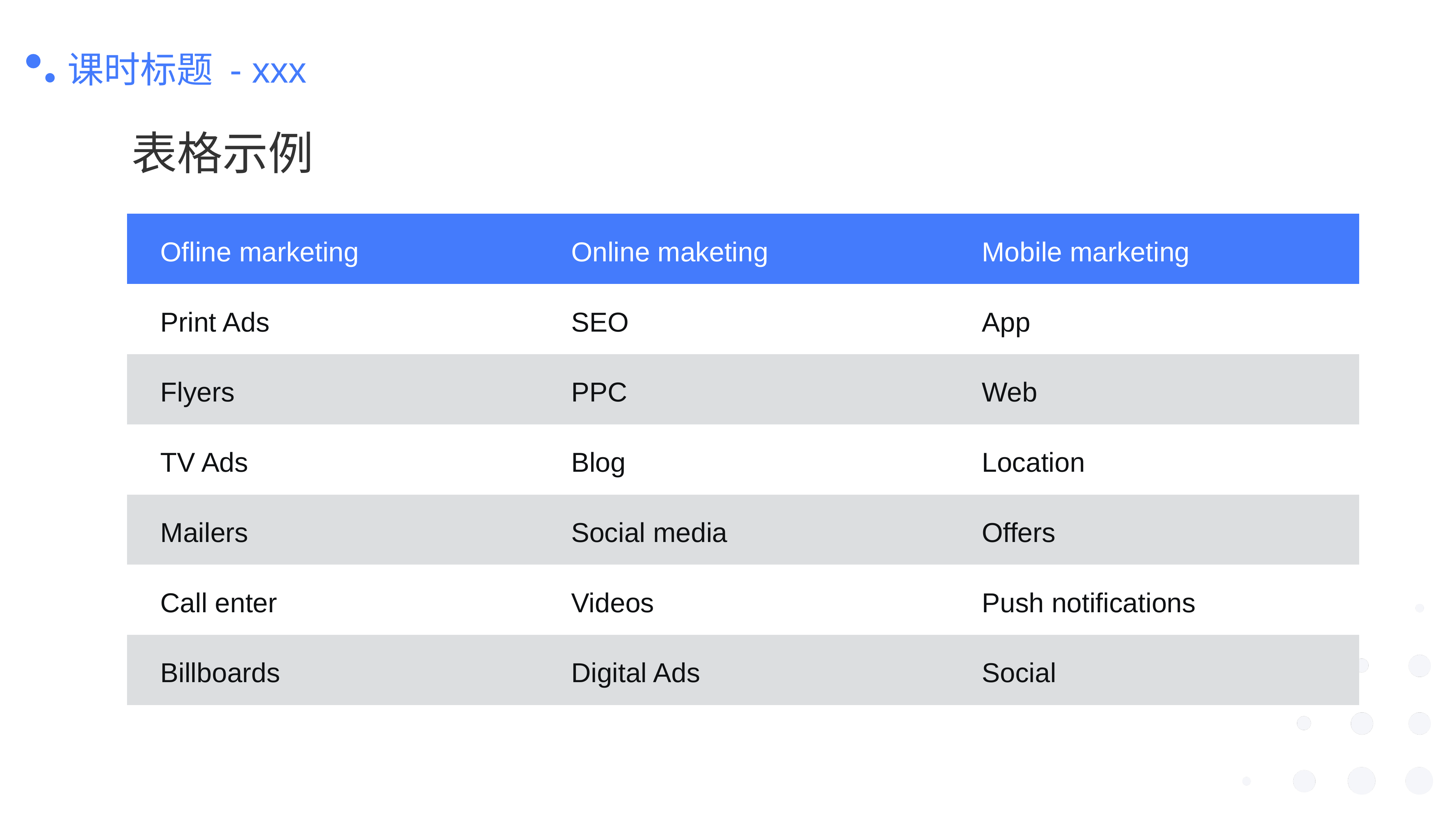

课时标题 - xxx
表格示例
| Ofline marketing | Online maketing | Mobile marketing |
| --- | --- | --- |
| Print Ads | SEO | App |
| Flyers | PPC | Web |
| TV Ads | Blog | Location |
| Mailers | Social media | Offers |
| Call enter | Videos | Push notifications |
| Billboards | Digital Ads | Social |